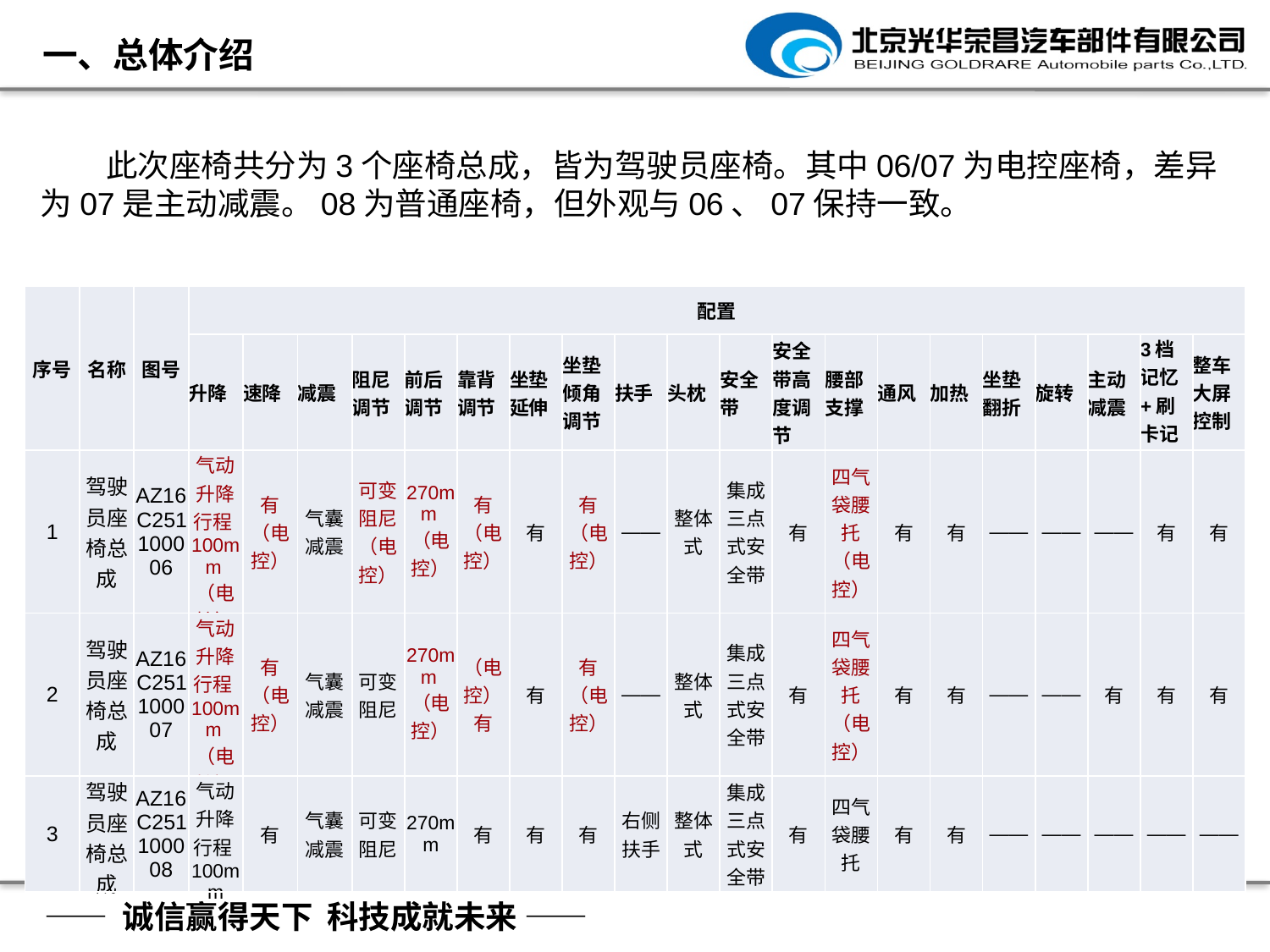

一、总体介绍
        此次座椅共分为3个座椅总成，皆为驾驶员座椅。其中06/07为电控座椅，差异为07是主动减震。08为普通座椅，但外观与06、07保持一致。
| 序号 | 名称 | 图号 | 配置 |  |  |  |  |  |  |  |  |  |  |  |  |  |  |  |  |  |  |  |
| --- | --- | --- | --- | --- | --- | --- | --- | --- | --- | --- | --- | --- | --- | --- | --- | --- | --- | --- | --- | --- | --- | --- |
|  |  |  | 升降 | 速降 | 减震 | 阻尼调节 | 前后调节 | 靠背调节 | 坐垫延伸 | 坐垫倾角调节 | 扶手 | 头枕 | 安全带 | 安全带高度调节 | 腰部支撑 | 通风 | 加热 | 坐垫翻折 | 旋转 | 主动减震 | 3档记忆+刷卡记忆 | 整车大屏控制 |
| 1 | 驾驶员座椅总成 | AZ16C251100006 | 气动升降行程100mm（电控） | 有（电控） | 气囊减震 | 可变阻尼（电控） | 270mm（电控） | 有（电控） | 有 | 有（电控） | —— | 整体式 | 集成三点式安全带 | 有 | 四气袋腰托（电控） | 有 | 有 | —— | —— | —— | 有 | 有 |
| 2 | 驾驶员座椅总成 | AZ16C251100007 | 气动升降行程100mm（电控） | 有（电控） | 气囊减震 | 可变阻尼 | 270mm（电控） | （电控）有 | 有 | 有（电控） | —— | 整体式 | 集成三点式安全带 | 有 | 四气袋腰托（电控） | 有 | 有 | —— | —— | 有 | 有 | 有 |
| 3 | 驾驶员座椅总成 | AZ16C251100008 | 气动升降行程100mm | 有 | 气囊减震 | 可变阻尼 | 270mm | 有 | 有 | 有 | 右侧扶手 | 整体式 | 集成三点式安全带 | 有 | 四气袋腰托 | 有 | 有 | —— | —— | —— | —— | —— |